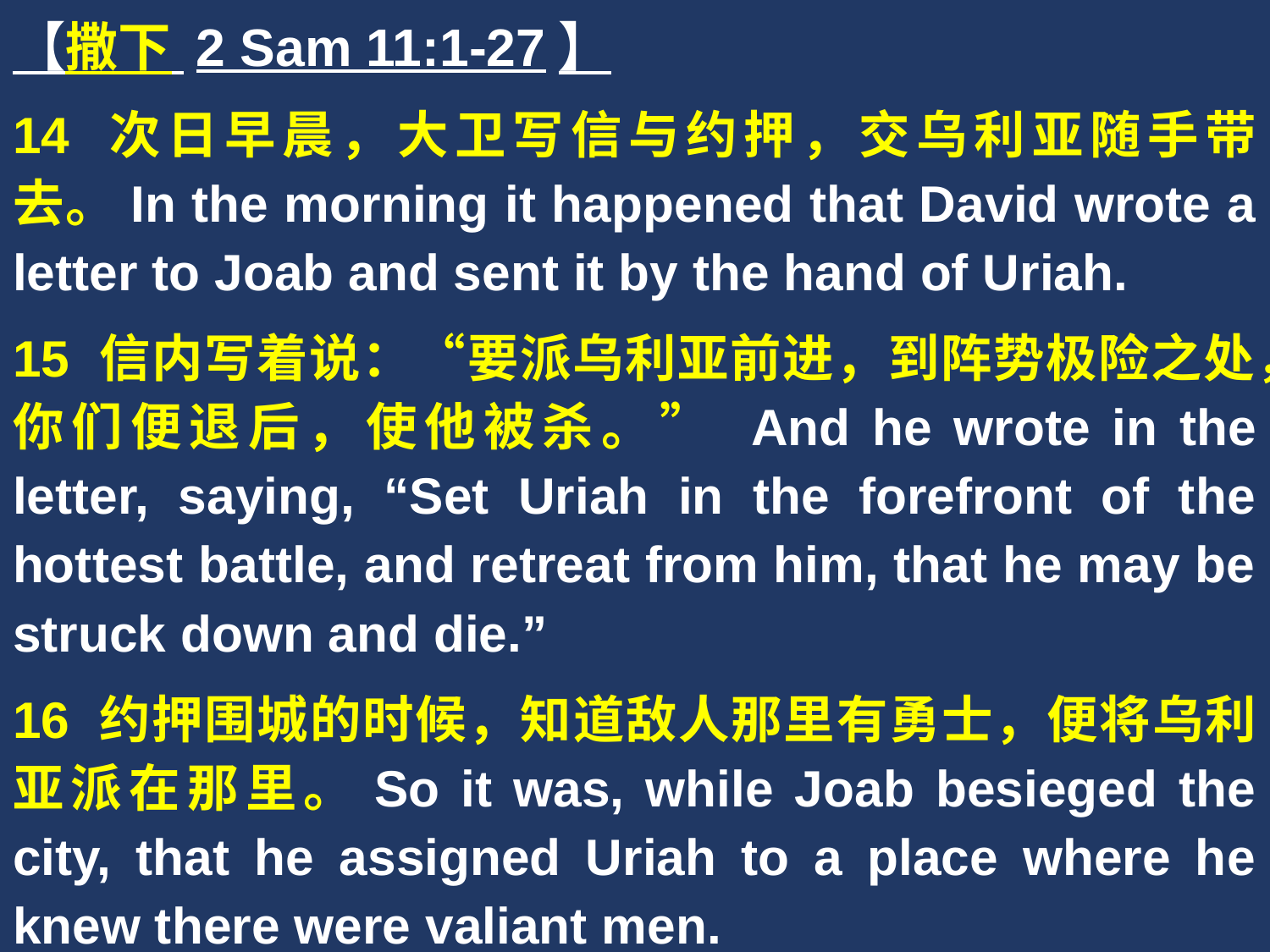

【撒下 2 Sam 11:1-27】
14 次日早晨，大卫写信与约押，交乌利亚随手带去。In the morning it happened that David wrote a letter to Joab and sent it by the hand of Uriah.
15 信内写着说：“要派乌利亚前进，到阵势极险之处，你们便退后，使他被杀。” And he wrote in the letter, saying, “Set Uriah in the forefront of the hottest battle, and retreat from him, that he may be struck down and die.”
16 约押围城的时候，知道敌人那里有勇士，便将乌利亚派在那里。So it was, while Joab besieged the city, that he assigned Uriah to a place where he knew there were valiant men.